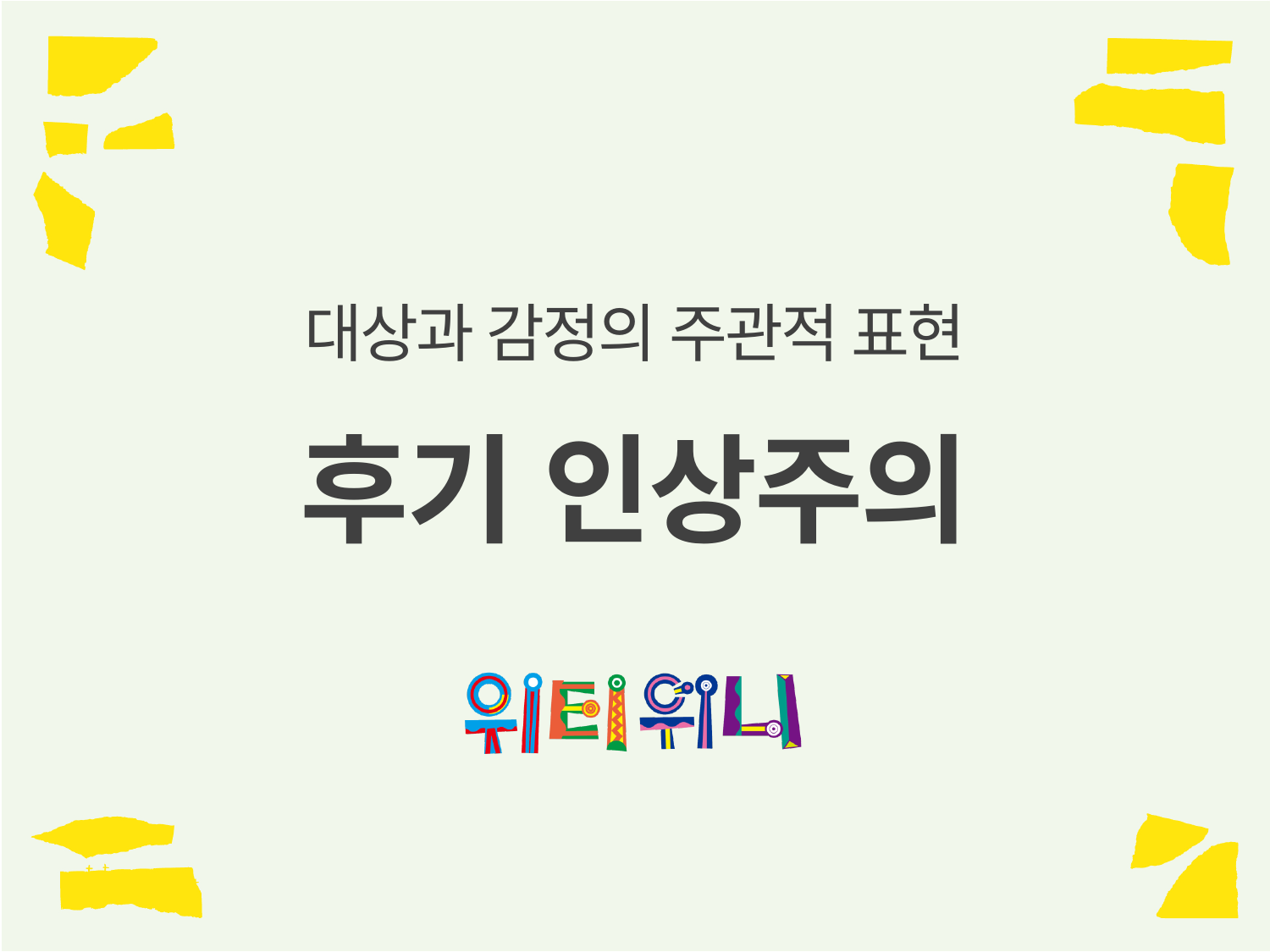

# 대상과 감정의 주관적 표현
후기 인상주의